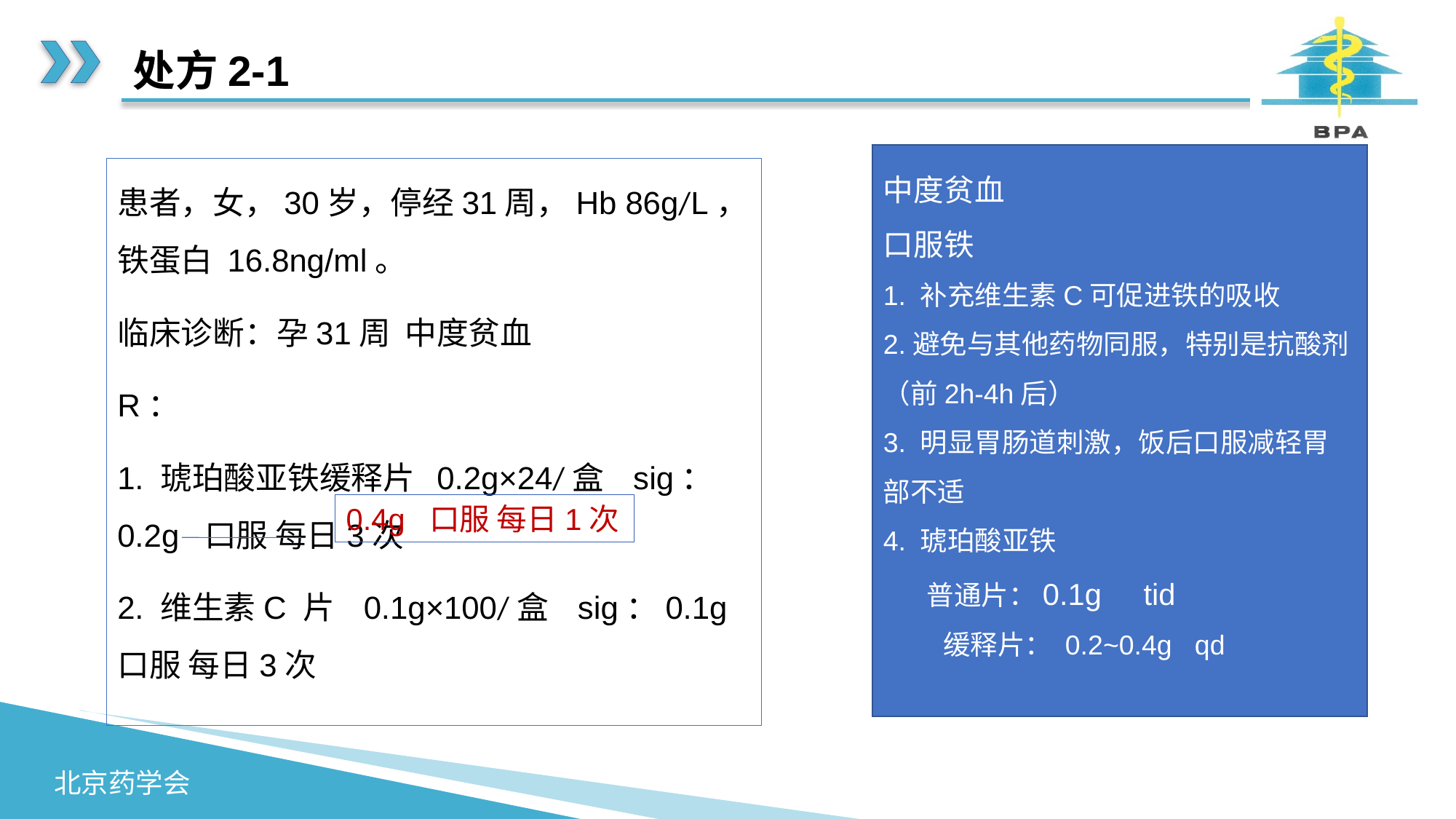

# 处方2-1
中度贫血
口服铁
1. 补充维生素C可促进铁的吸收
2.避免与其他药物同服，特别是抗酸剂（前2h-4h后）
3. 明显胃肠道刺激，饭后口服减轻胃部不适
4. 琥珀酸亚铁
      普通片：0.1g     tid
       缓释片： 0.2~0.4g   qd

患者，女，30岁，停经31周，Hb 86g/L，铁蛋白 16.8ng/ml。
临床诊断：孕31周  中度贫血
R：
1. 琥珀酸亚铁缓释片  0.2g×24/盒   sig：0.2g  口服 每日3次
2. 维生素C 片   0.1g×100/盒   sig：0.1g  口服 每日3次

0.4g  口服 每日1次